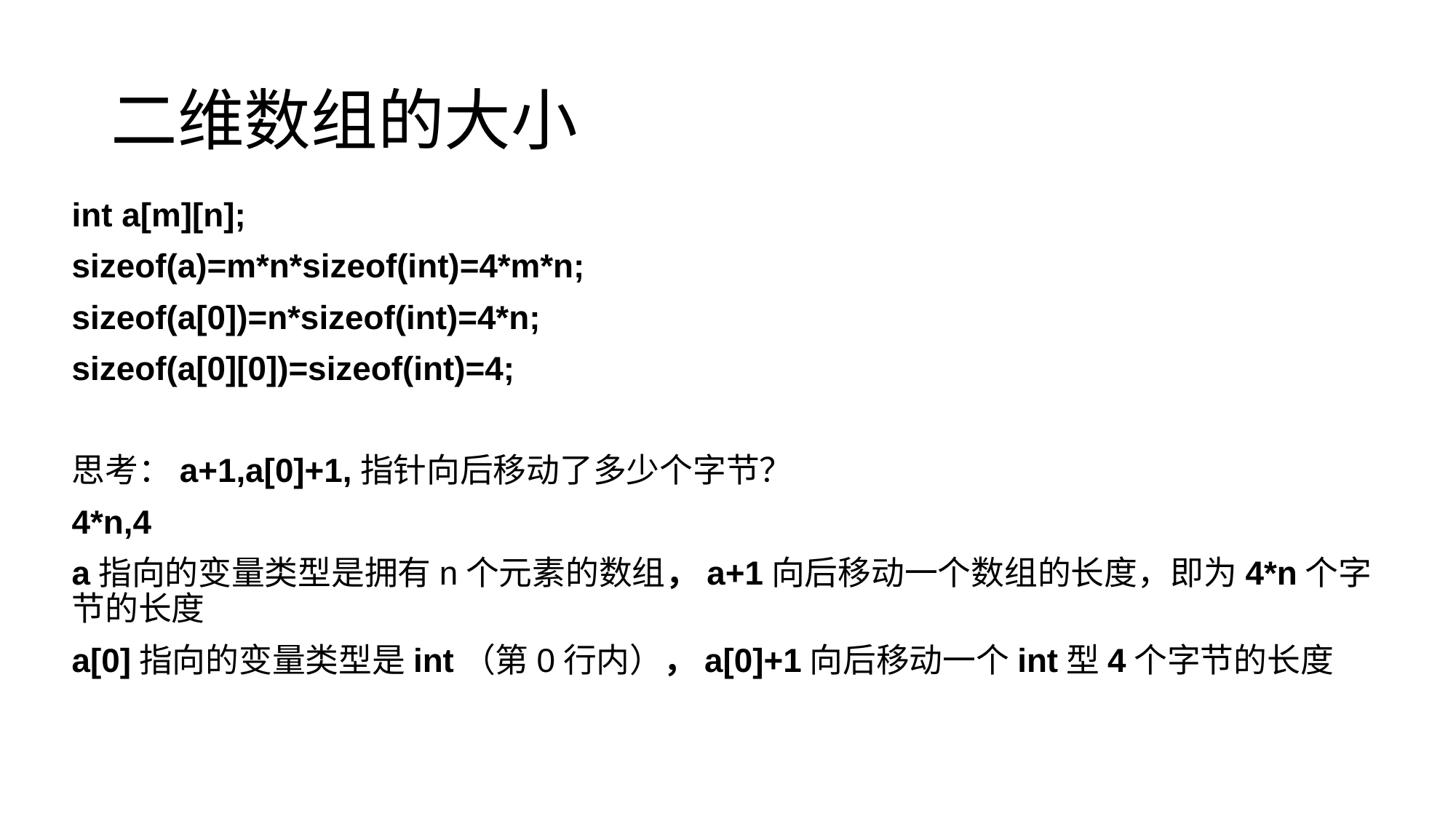

# 二维数组的大小
int a[m][n];
sizeof(a)=m*n*sizeof(int)=4*m*n;
sizeof(a[0])=n*sizeof(int)=4*n;
sizeof(a[0][0])=sizeof(int)=4;

思考：a+1,a[0]+1,指针向后移动了多少个字节？
4*n,4
a指向的变量类型是拥有n个元素的数组，a+1向后移动一个数组的长度，即为4*n个字节的长度
a[0]指向的变量类型是int（第0行内），a[0]+1向后移动一个int型4个字节的长度